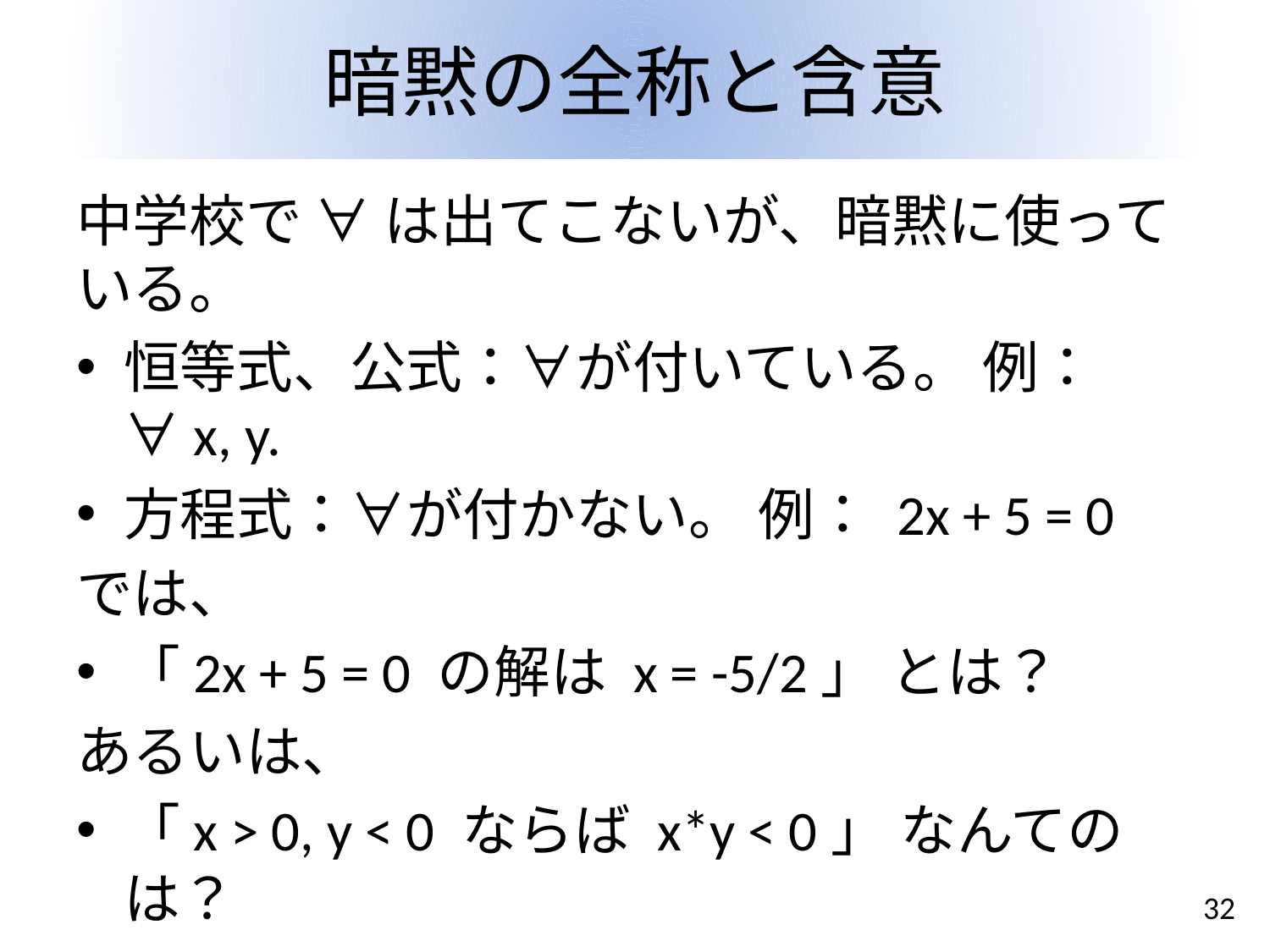

# 暗黙の全称と含意
中学校で ∀ は出てこないが、暗黙に使っている。
恒等式、公式：∀が付いている。 例：∀x, y.
方程式：∀が付かない。 例： 2x + 5 = 0
では、
「2x + 5 = 0 の解は x = -5/2」 とは？
あるいは、
「x > 0, y < 0 ならば x*y < 0」 なんてのは？

32